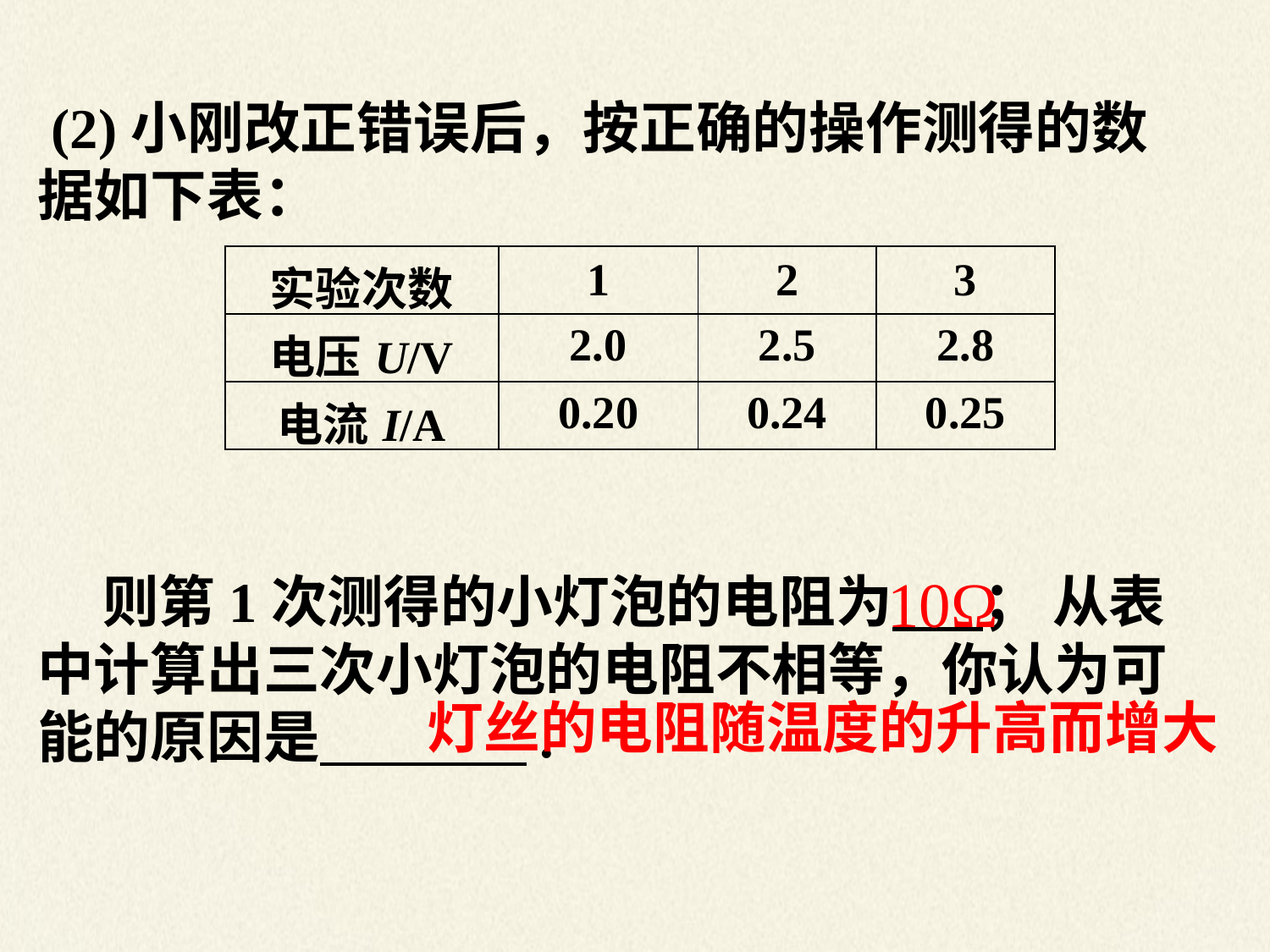

(2)小刚改正错误后，按正确的操作测得的数据如下表：

    则第1次测得的小灯泡的电阻为       ； 从表中计算出三次小灯泡的电阻不相等，你认为可能的原因是                .
| 实验次数 | 1 | 2 | 3 |
| --- | --- | --- | --- |
| 电压U/V | 2.0 | 2.5 | 2.8 |
| 电流I/A | 0.20 | 0.24 | 0.25 |
10Ω
灯丝的电阻随温度的升高而增大